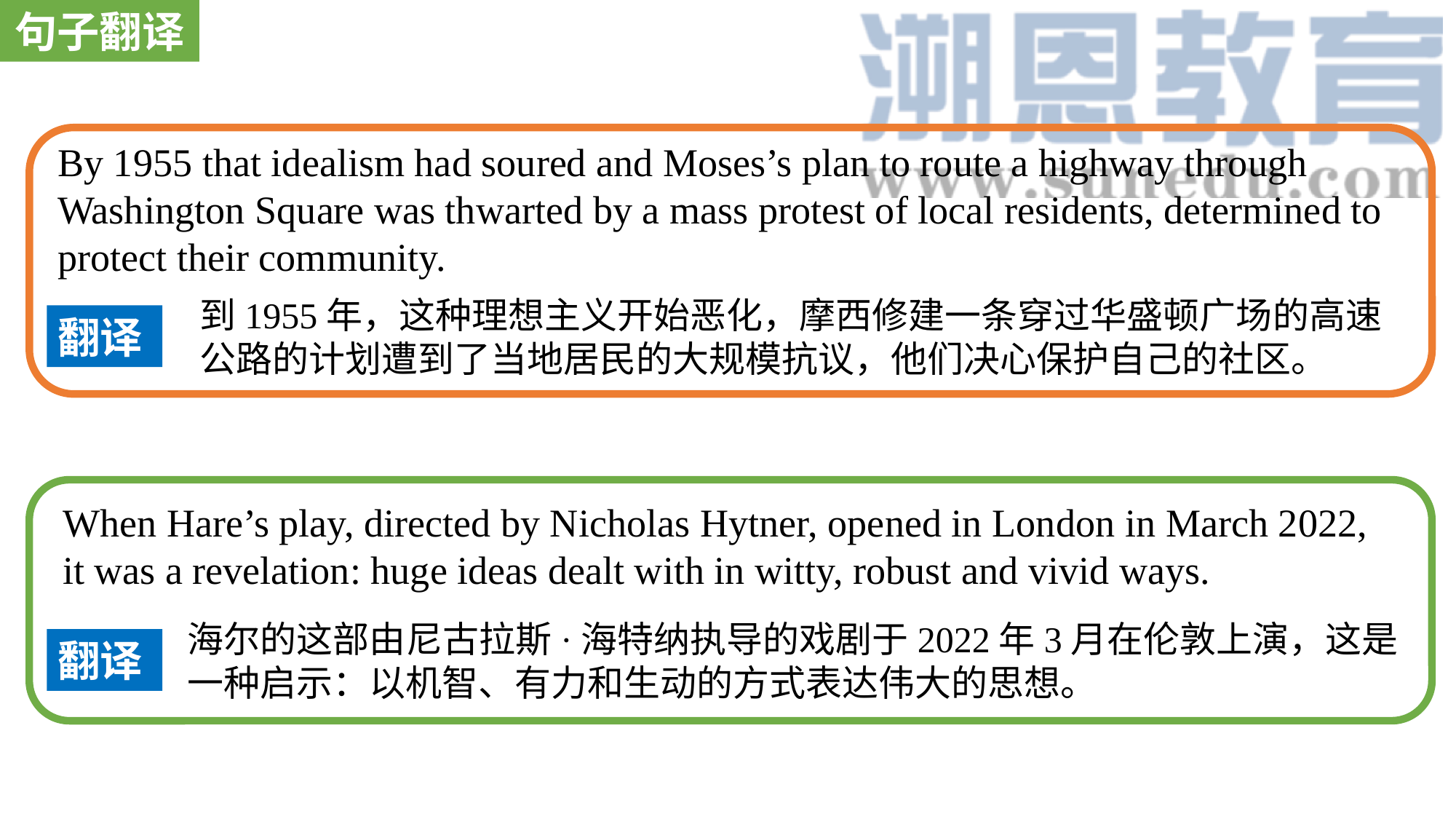

句子翻译

By 1955 that idealism had soured and Moses’s plan to route a highway through Washington Square was thwarted by a mass protest of local residents, determined to protect their community.
到1955年，这种理想主义开始恶化，摩西修建一条穿过华盛顿广场的高速公路的计划遭到了当地居民的大规模抗议，他们决心保护自己的社区。
翻译

When Hare’s play, directed by Nicholas Hytner, opened in London in March 2022, it was a revelation: huge ideas dealt with in witty, robust and vivid ways.
海尔的这部由尼古拉斯·海特纳执导的戏剧于2022年3月在伦敦上演，这是一种启示：以机智、有力和生动的方式表达伟大的思想。
翻译